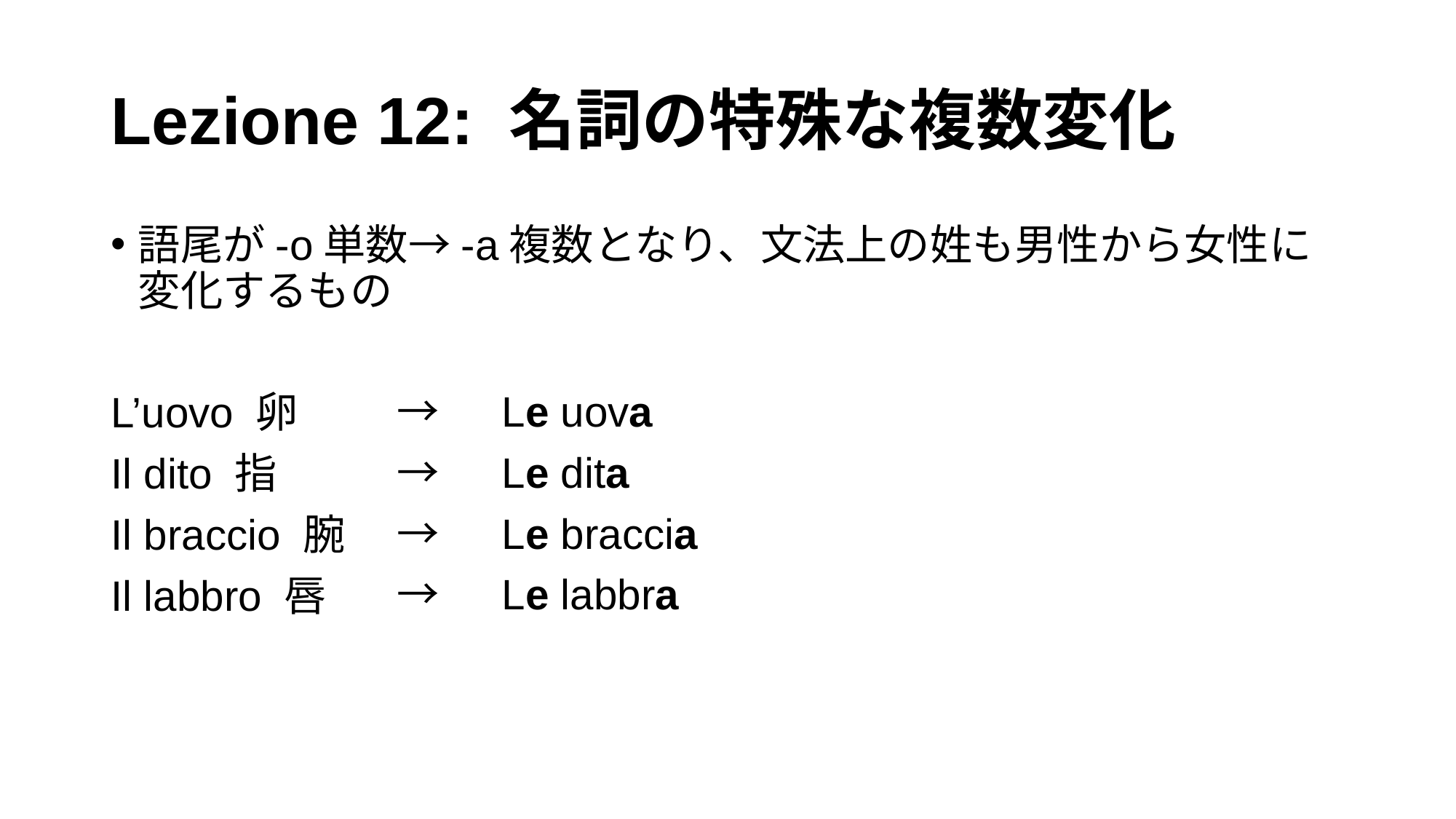

# Lezione 12: 名詞の特殊な複数変化
語尾が-o単数→-a複数となり、文法上の姓も男性から女性に変化するもの

L’uovo 卵
Il dito 指
Il braccio 腕
Il labbro 唇
→　Le uova
→　Le dita
→　Le braccia
→　Le labbra